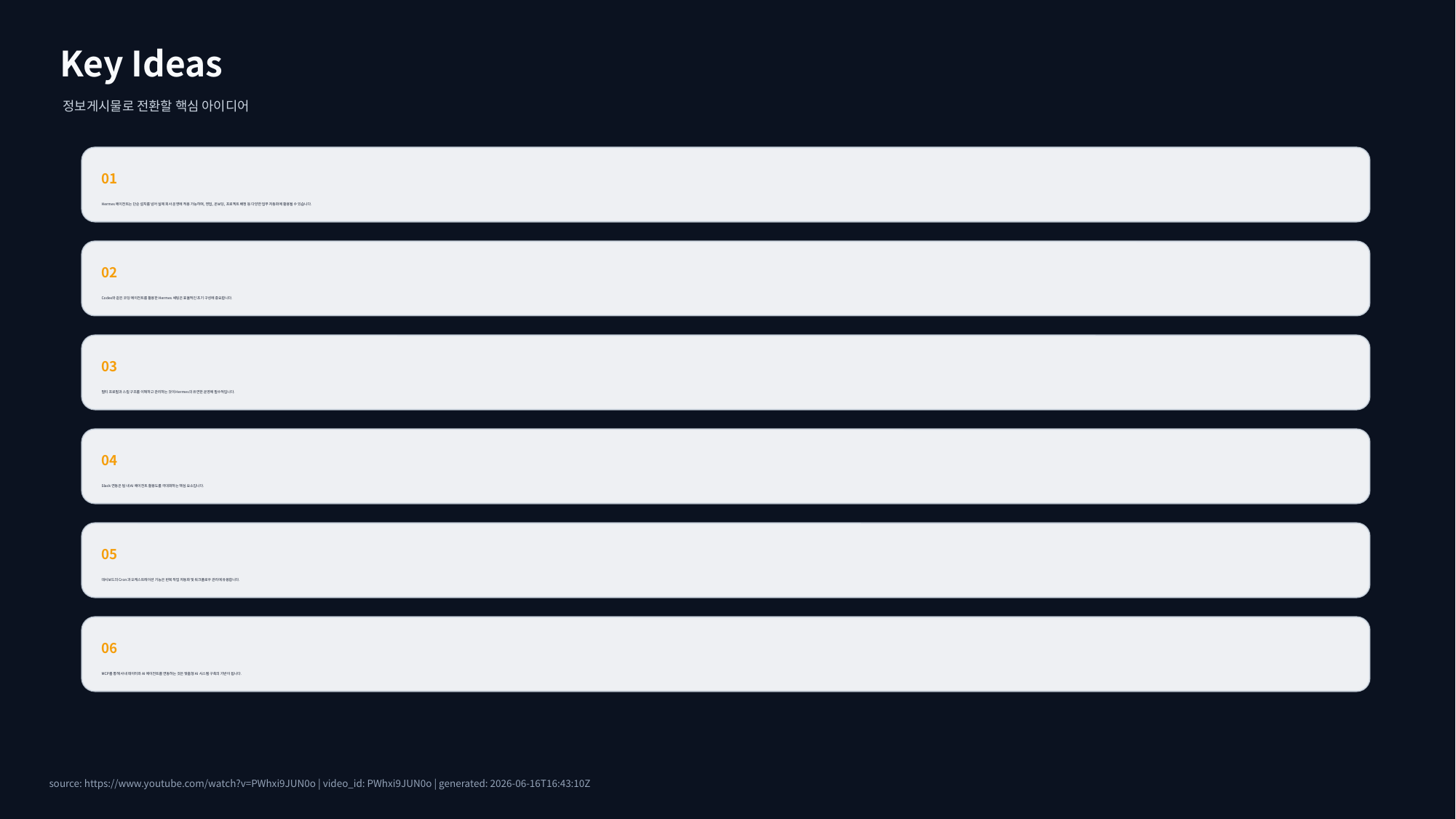

Key Ideas
정보게시물로 전환할 핵심 아이디어

01
Hermes 에이전트는 단순 설치를 넘어 실제 회사 운영에 적용 가능하며, 영업, 온보딩, 프로젝트 배정 등 다양한 업무 자동화에 활용될 수 있습니다.

02
Codex와 같은 코딩 에이전트를 활용한 Hermes 세팅은 효율적인 초기 구성에 중요합니다.

03
멀티 프로필과 스킬 구조를 이해하고 관리하는 것이 Hermes의 유연한 운영에 필수적입니다.

04
Slack 연동은 팀 내 AI 에이전트 활용도를 극대화하는 핵심 요소입니다.

05
대시보드의 Cron과 오케스트레이션 기능은 반복 작업 자동화 및 워크플로우 관리에 유용합니다.

06
MCP를 통해 사내 데이터와 AI 에이전트를 연동하는 것은 맞춤형 AI 시스템 구축의 기반이 됩니다.
source: https://www.youtube.com/watch?v=PWhxi9JUN0o | video_id: PWhxi9JUN0o | generated: 2026-06-16T16:43:10Z